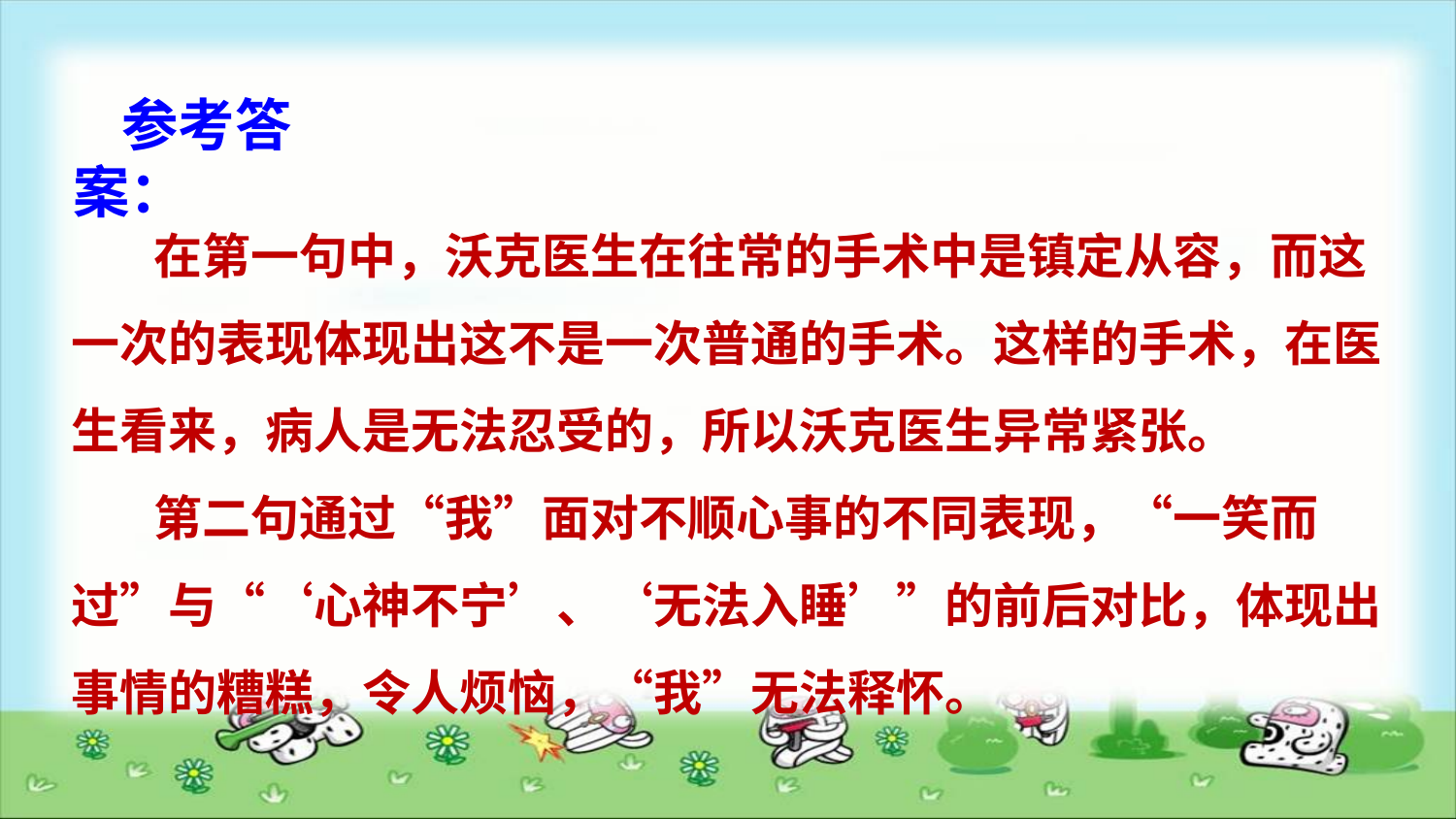

参考答案：
  在第一句中，沃克医生在往常的手术中是镇定从容，而这一次的表现体现出这不是一次普通的手术。这样的手术，在医生看来，病人是无法忍受的，所以沃克医生异常紧张。
  第二句通过“我”面对不顺心事的不同表现，“一笑而过”与“‘心神不宁’、‘无法入睡’”的前后对比，体现出事情的糟糕，令人烦恼，“我”无法释怀。